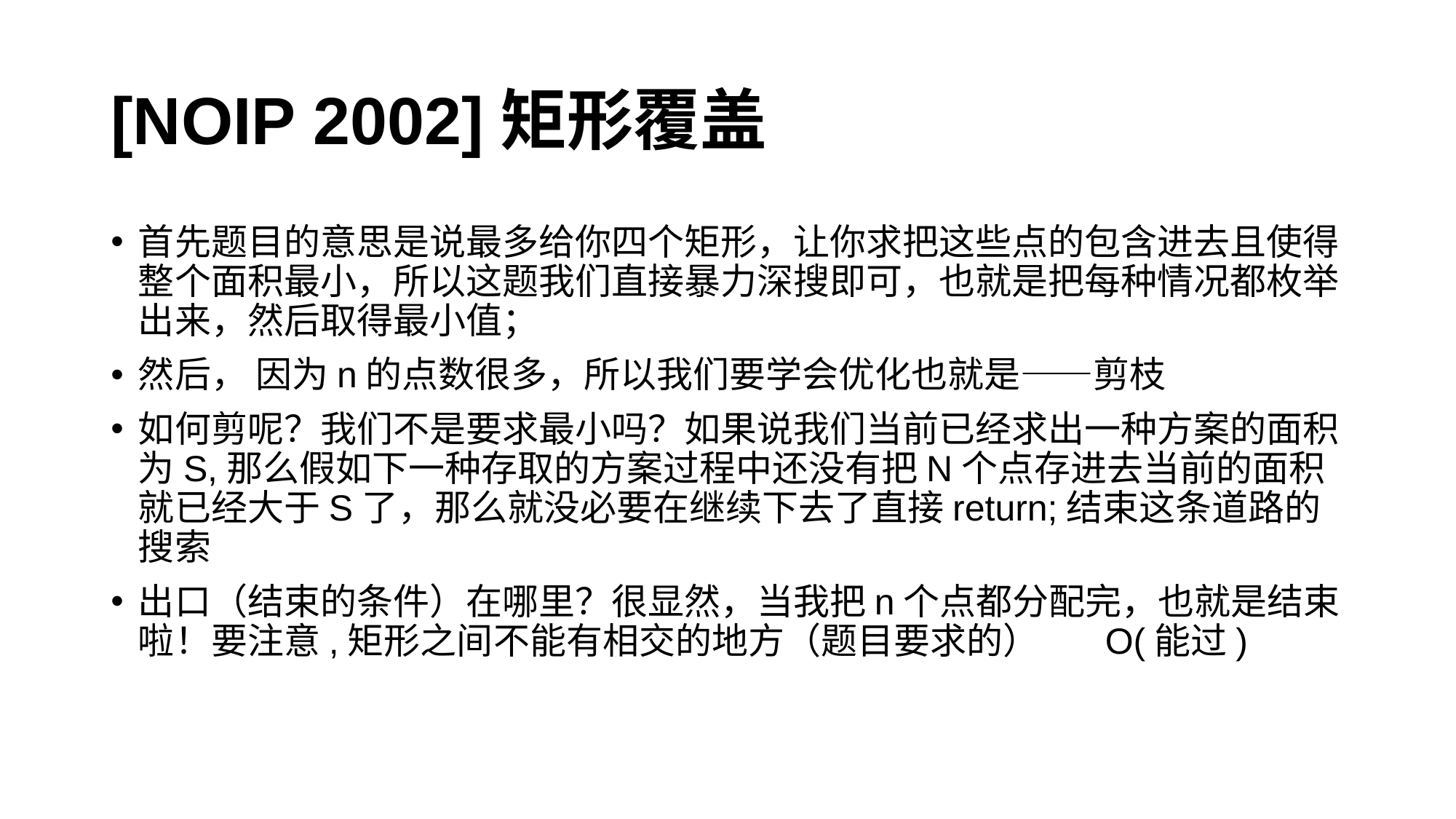

# [NOIP 2002]矩形覆盖
首先题目的意思是说最多给你四个矩形，让你求把这些点的包含进去且使得整个面积最小，所以这题我们直接暴力深搜即可，也就是把每种情况都枚举出来，然后取得最小值；
然后， 因为n的点数很多，所以我们要学会优化也就是——剪枝
如何剪呢？我们不是要求最小吗？如果说我们当前已经求出一种方案的面积为S,那么假如下一种存取的方案过程中还没有把N个点存进去当前的面积就已经大于S了，那么就没必要在继续下去了直接return;结束这条道路的搜索
出口（结束的条件）在哪里？很显然，当我把n个点都分配完，也就是结束啦！要注意,矩形之间不能有相交的地方（题目要求的）       O(能过)